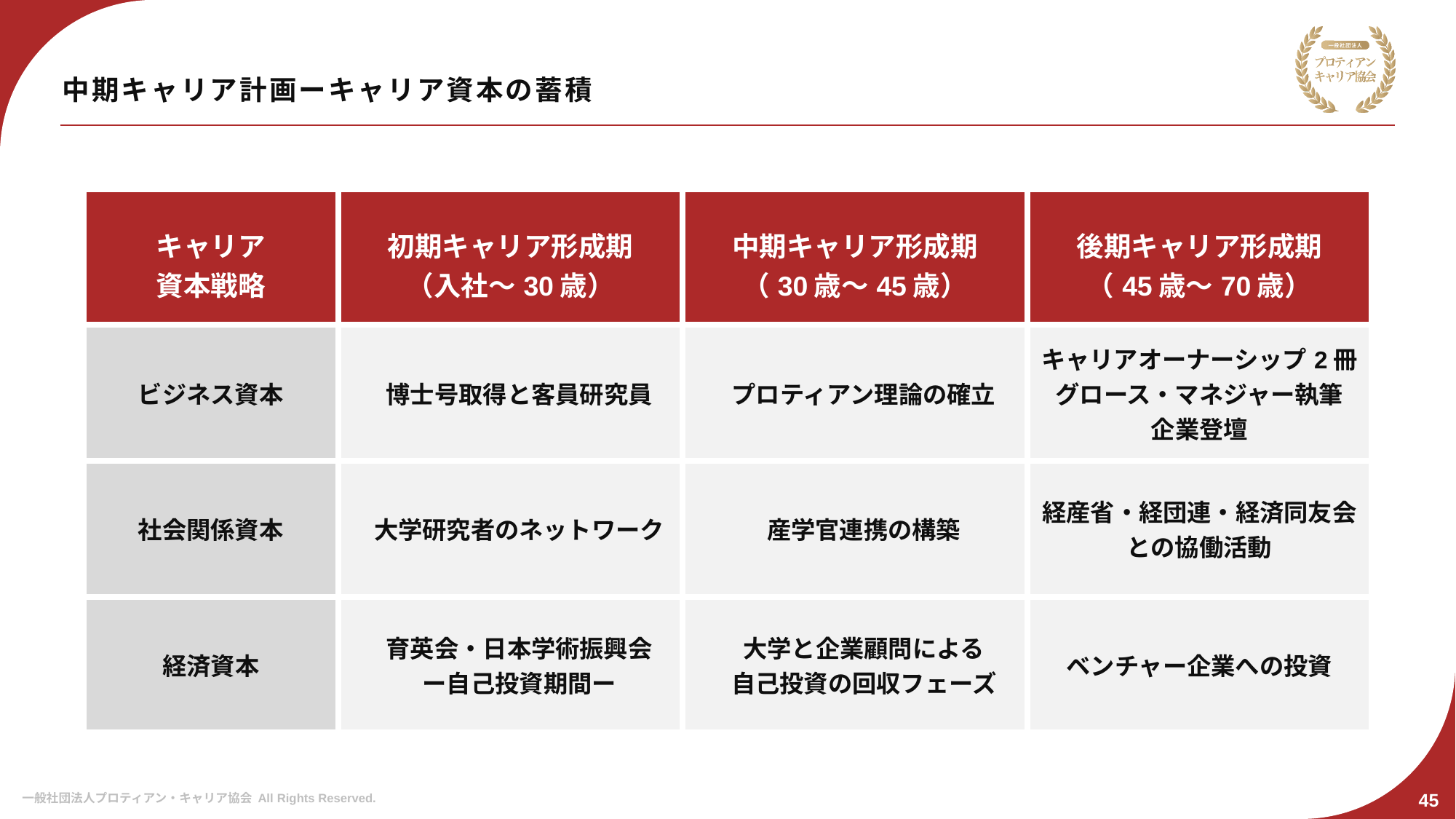

# 中期キャリア計画ーキャリア資本の蓄積
| キャリア 資本戦略 | 初期キャリア形成期 （入社～30歳） | 中期キャリア形成期 （30歳～45歳） | 後期キャリア形成期 （45歳～70歳） |
| --- | --- | --- | --- |
| ビジネス資本 | 博士号取得と客員研究員 | プロティアン理論の確立 | キャリアオーナーシップ2冊 グロース・マネジャー執筆 企業登壇 |
| 社会関係資本 | 大学研究者のネットワーク | 産学官連携の構築 | 経産省・経団連・経済同友会との協働活動 |
| 経済資本 | 育英会・日本学術振興会 ー自己投資期間ー | 大学と企業顧問による 自己投資の回収フェーズ | ベンチャー企業への投資 |
45